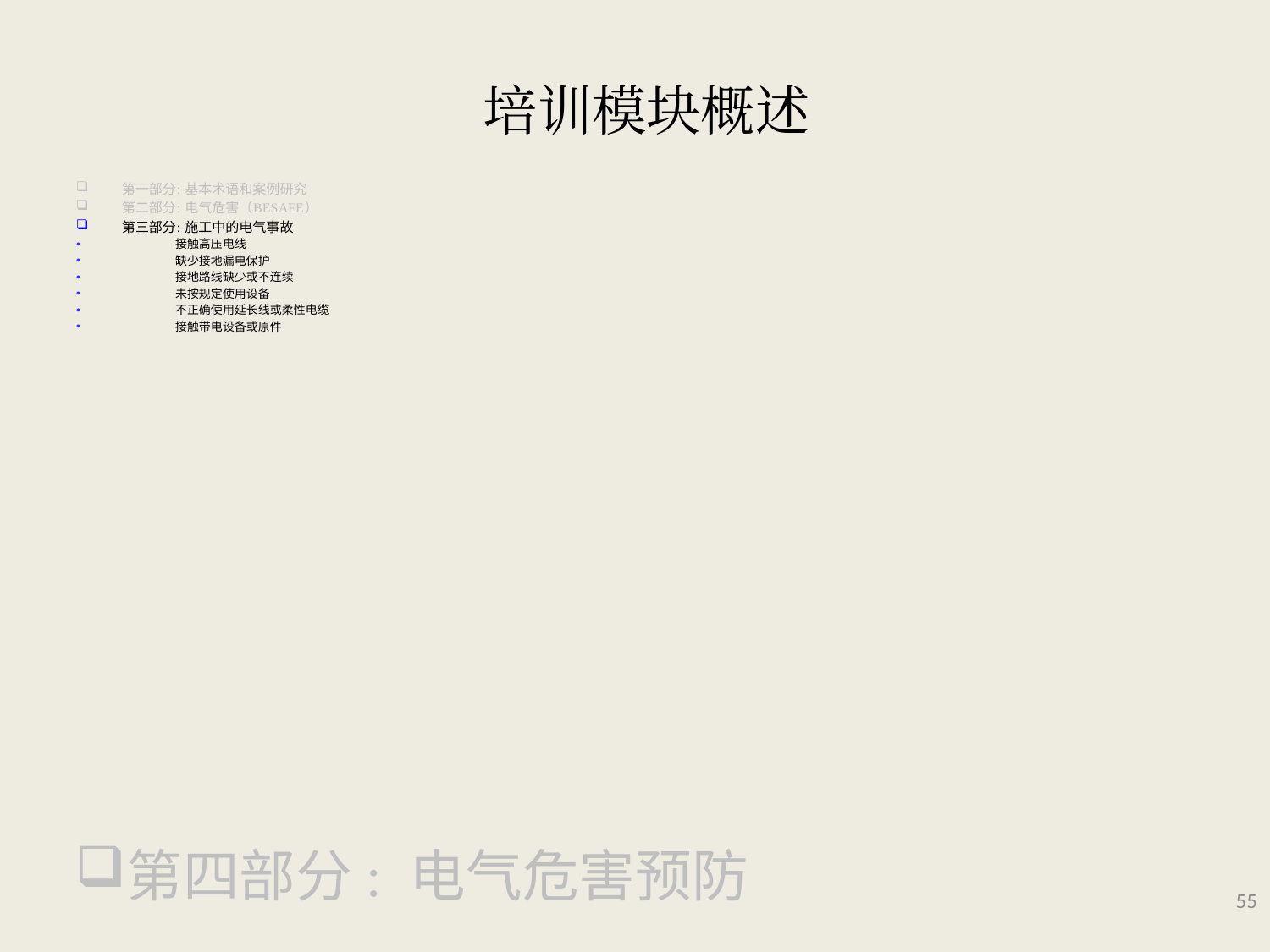

# 培训模块概述
第一部分: 基本术语和案例研究
第二部分: 电气危害（BESAFE）
第三部分: 施工中的电气事故
接触高压电线
缺少接地漏电保护
接地路线缺少或不连续
未按规定使用设备
不正确使用延长线或柔性电缆
接触带电设备或原件

第四部分: 电气危害预防
55